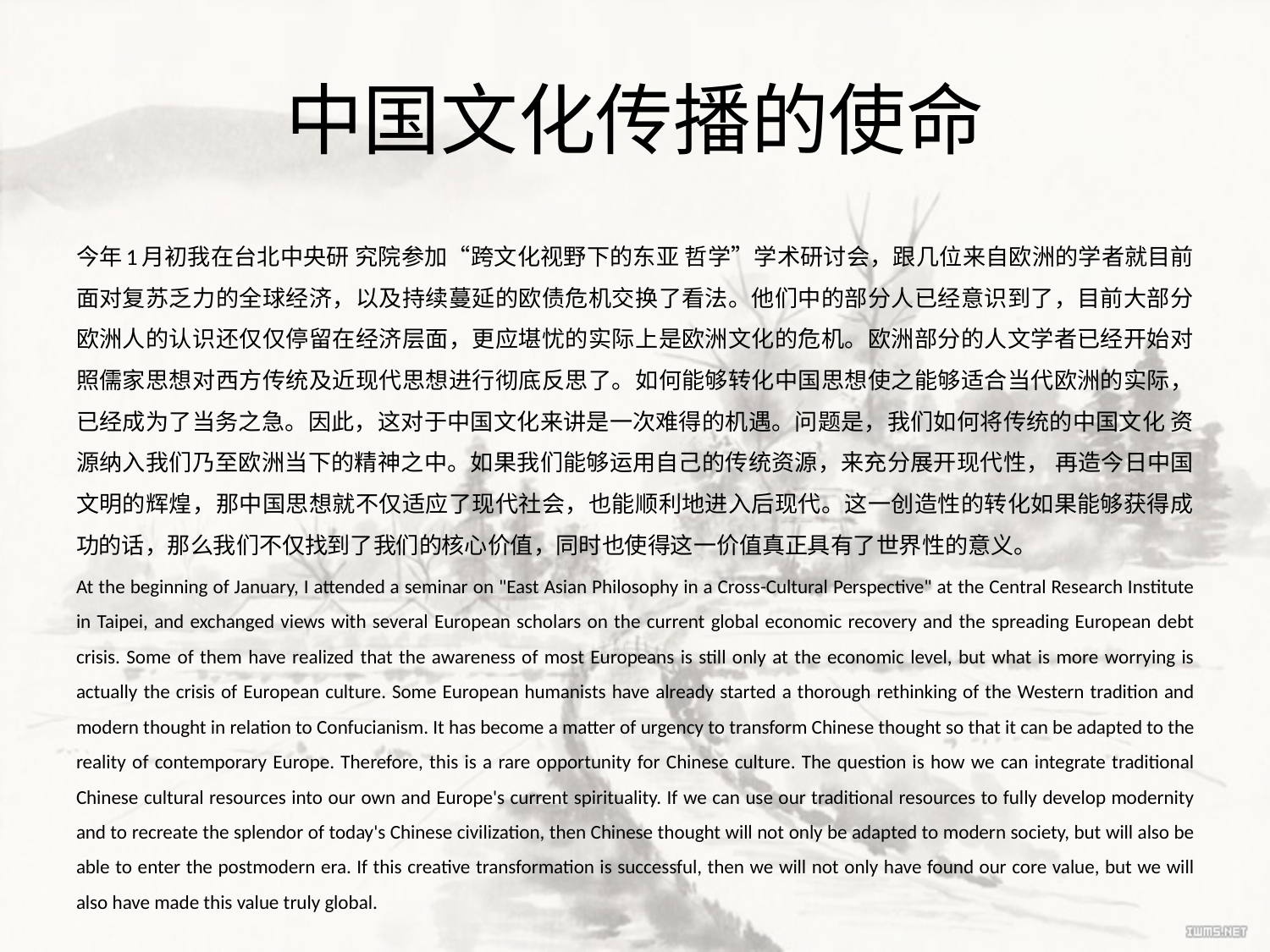

# 中国文化传播的使命
今年1月初我在台北中央研 究院参加“跨文化视野下的东亚 哲学”学术研讨会，跟几位来自欧洲的学者就目前面对复苏乏力的全球经济，以及持续蔓延的欧债危机交换了看法。他们中的部分人已经意识到了，目前大部分欧洲人的认识还仅仅停留在经济层面，更应堪忧的实际上是欧洲文化的危机。欧洲部分的人文学者已经开始对照儒家思想对西方传统及近现代思想进行彻底反思了。如何能够转化中国思想使之能够适合当代欧洲的实际，已经成为了当务之急。因此，这对于中国文化来讲是一次难得的机遇。问题是，我们如何将传统的中国文化 资源纳入我们乃至欧洲当下的精神之中。如果我们能够运用自己的传统资源，来充分展开现代性， 再造今日中国文明的辉煌，那中国思想就不仅适应了现代社会，也能顺利地进入后现代。这一创造性的转化如果能够获得成功的话，那么我们不仅找到了我们的核心价值，同时也使得这一价值真正具有了世界性的意义。
At the beginning of January, I attended a seminar on "East Asian Philosophy in a Cross-Cultural Perspective" at the Central Research Institute in Taipei, and exchanged views with several European scholars on the current global economic recovery and the spreading European debt crisis. Some of them have realized that the awareness of most Europeans is still only at the economic level, but what is more worrying is actually the crisis of European culture. Some European humanists have already started a thorough rethinking of the Western tradition and modern thought in relation to Confucianism. It has become a matter of urgency to transform Chinese thought so that it can be adapted to the reality of contemporary Europe. Therefore, this is a rare opportunity for Chinese culture. The question is how we can integrate traditional Chinese cultural resources into our own and Europe's current spirituality. If we can use our traditional resources to fully develop modernity and to recreate the splendor of today's Chinese civilization, then Chinese thought will not only be adapted to modern society, but will also be able to enter the postmodern era. If this creative transformation is successful, then we will not only have found our core value, but we will also have made this value truly global.